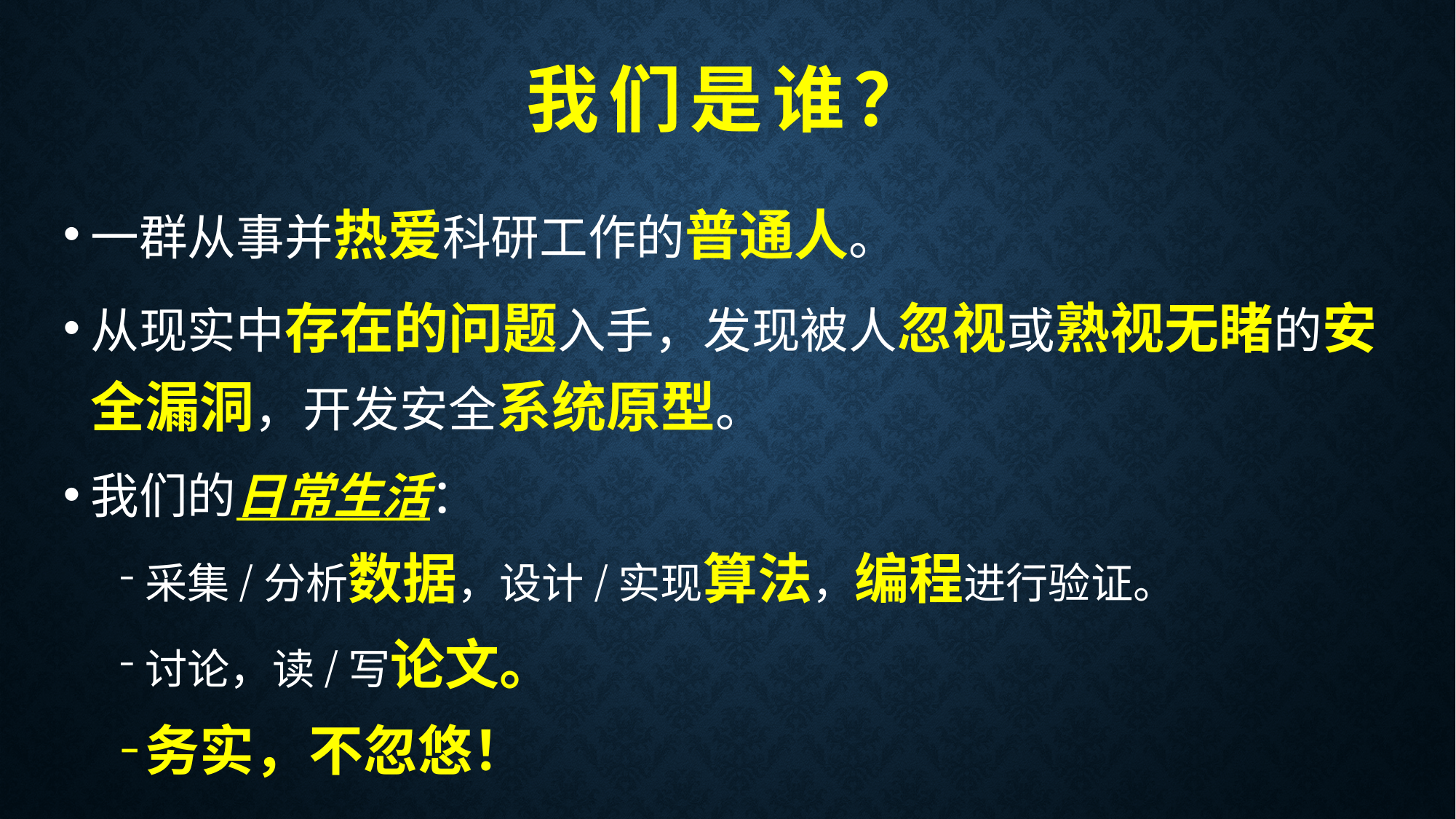

# 我们是谁？
一群从事并热爱科研工作的普通人。
从现实中存在的问题入手，发现被人忽视或熟视无睹的安全漏洞，开发安全系统原型。
我们的日常生活：
采集/分析数据，设计/实现算法，编程进行验证。
讨论，读/写论文。
务实，不忽悠！